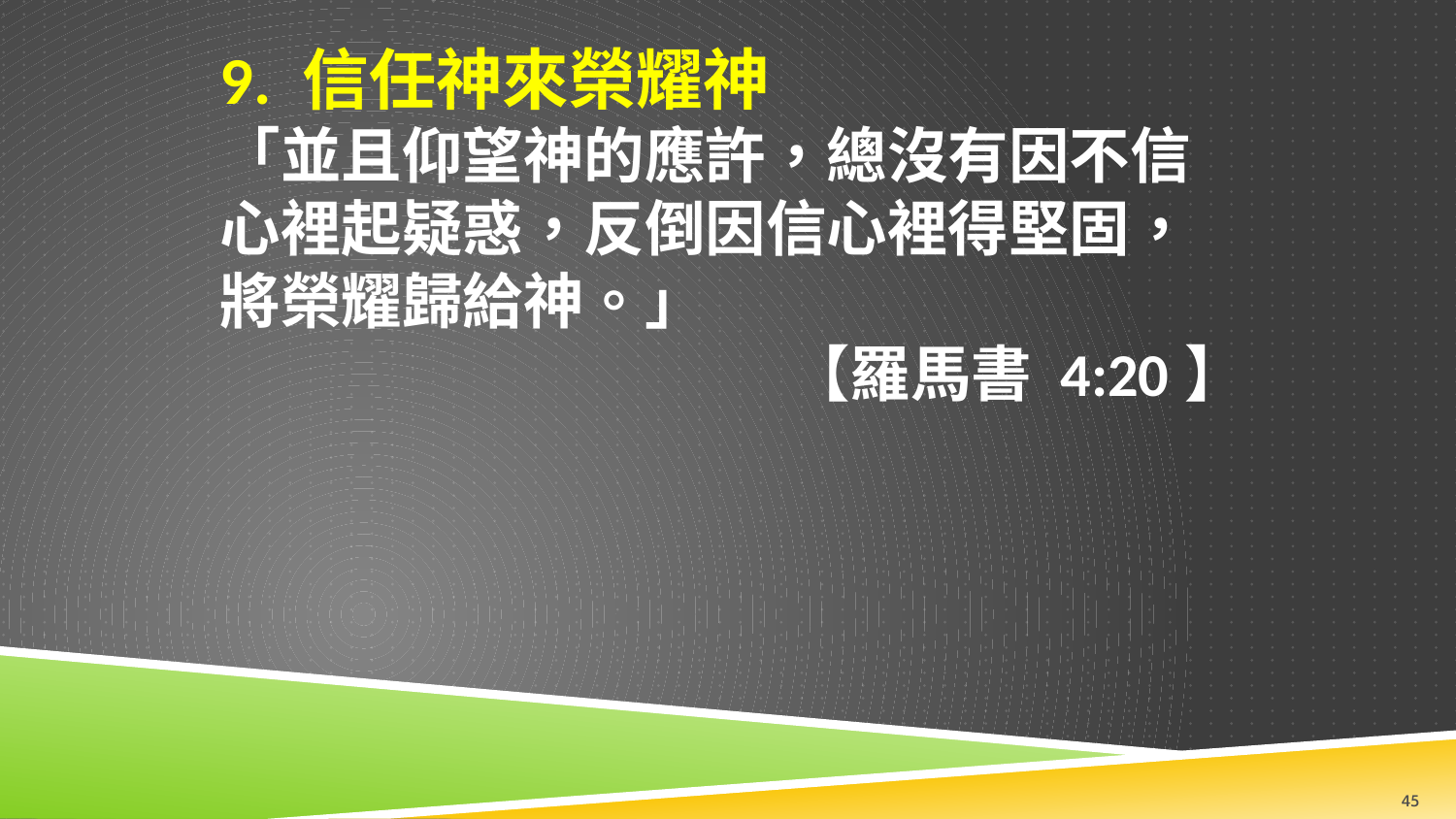

9. 信任神來榮耀神
「並且仰望神的應許，總沒有因不信心裡起疑惑，反倒因信心裡得堅固，將榮耀歸給神。」
			【羅馬書 4:20】
45